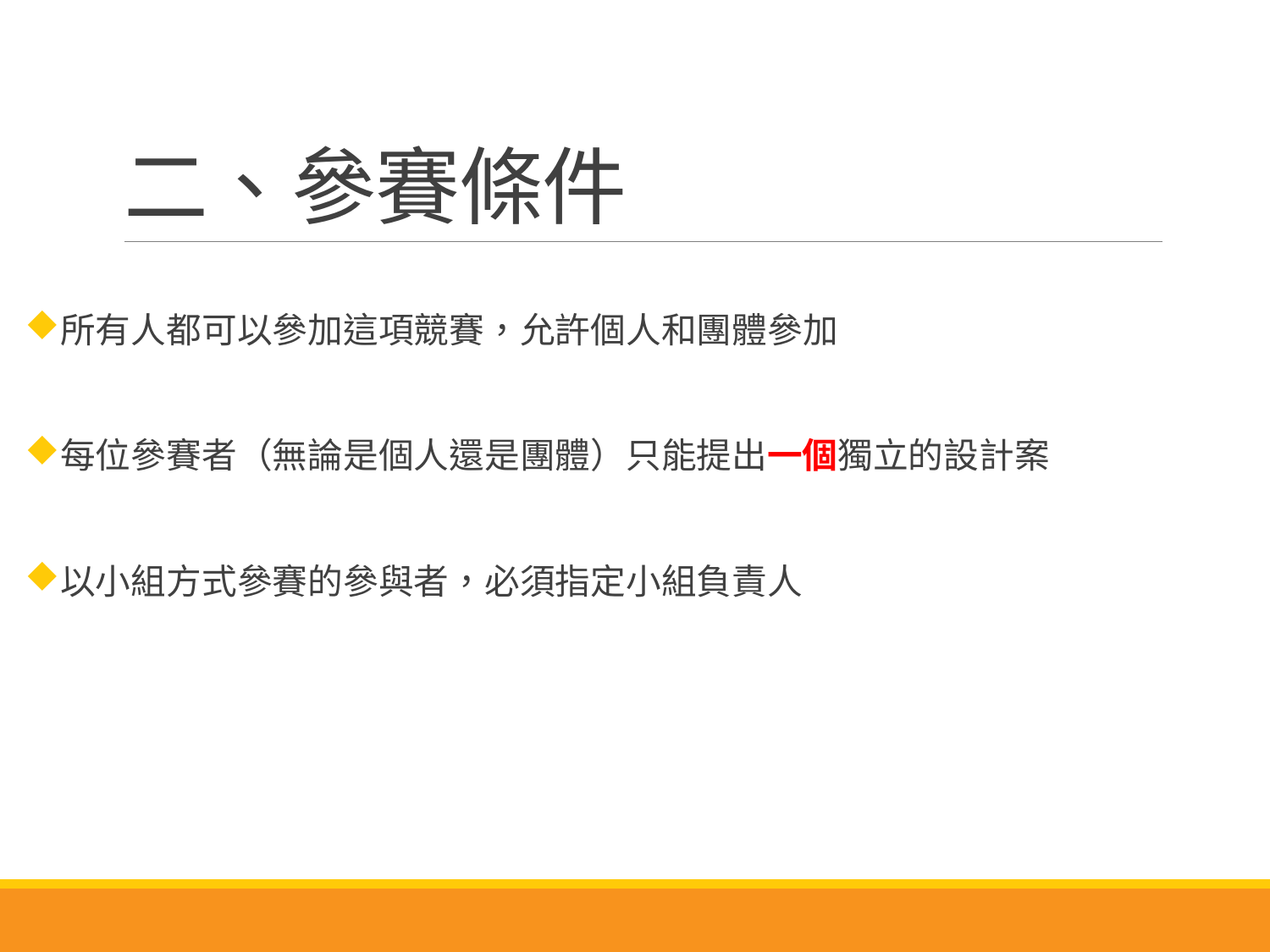

# 二、參賽條件
所有人都可以參加這項競賽，允許個人和團體參加

每位參賽者（無論是個人還是團體）只能提出一個獨立的設計案

以小組方式參賽的參與者，必須指定小組負責人